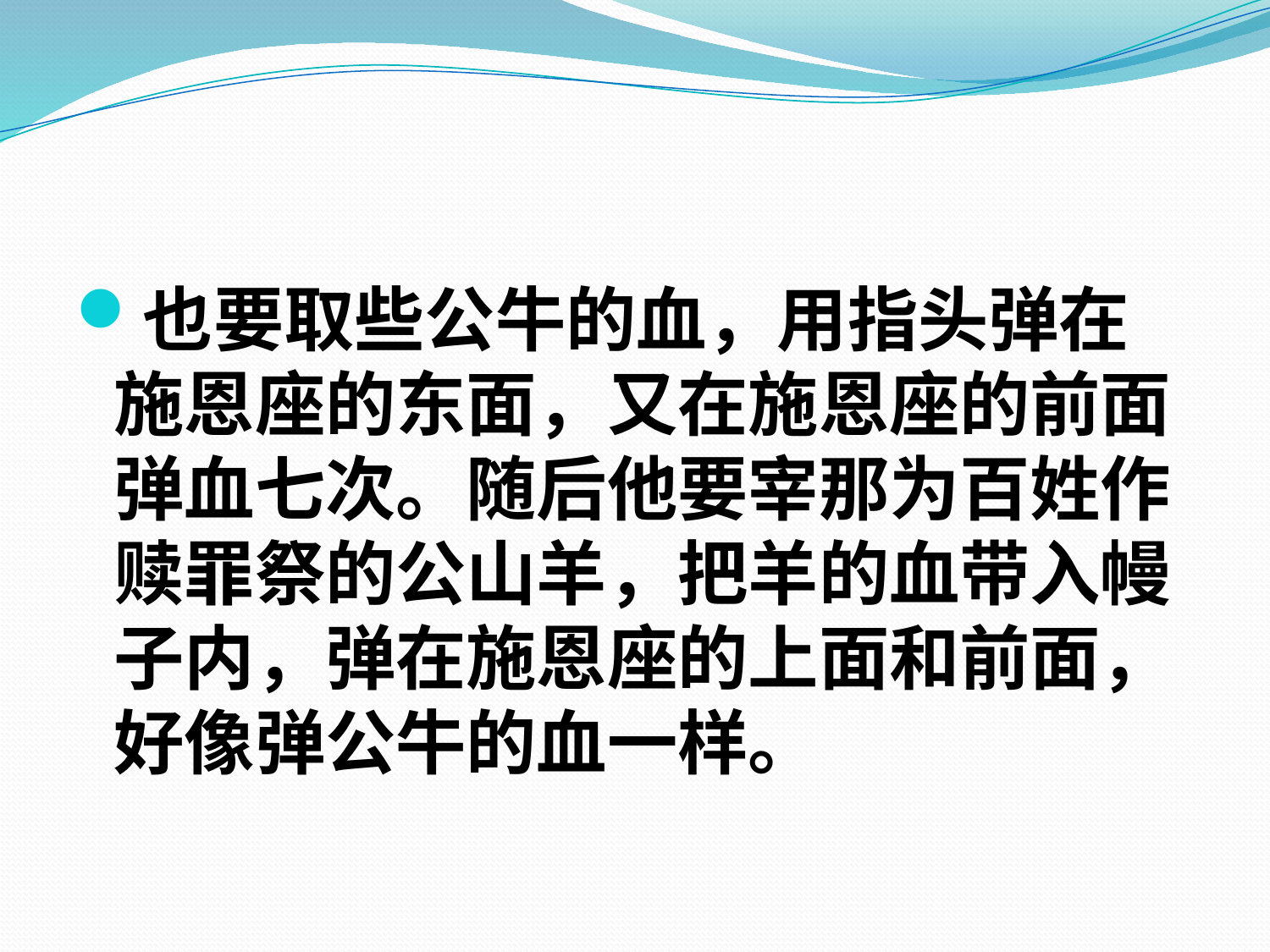

#
也要取些公牛的血，用指头弹在施恩座的东面，又在施恩座的前面弹血七次。随后他要宰那为百姓作赎罪祭的公山羊，把羊的血带入幔子内，弹在施恩座的上面和前面，好像弹公牛的血一样。